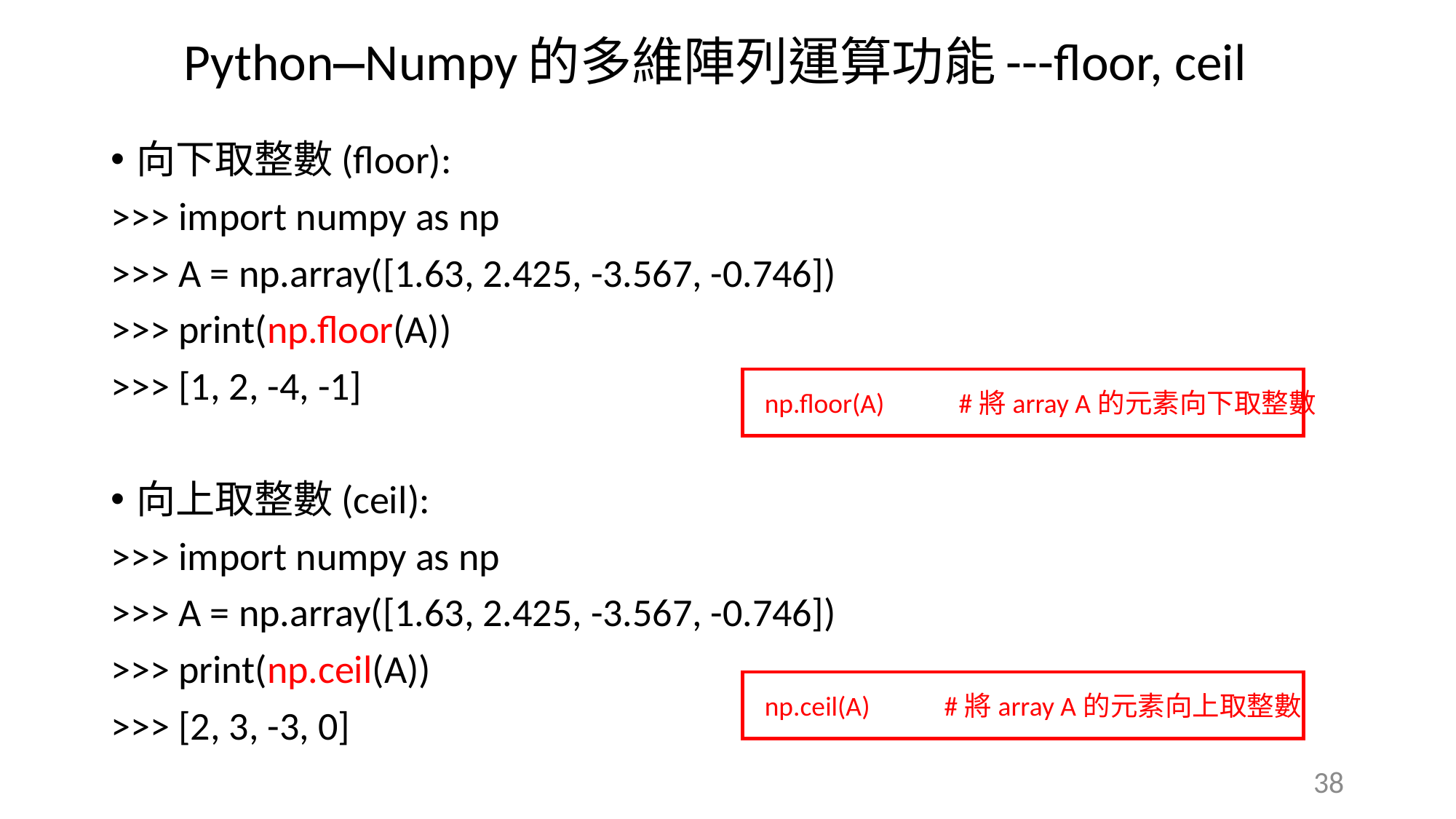

Python—Numpy的多維陣列運算功能---floor, ceil
向下取整數(floor):
>>> import numpy as np
>>> A = np.array([1.63, 2.425, -3.567, -0.746])
>>> print(np.floor(A))
>>> [1, 2, -4, -1]

向上取整數(ceil):
>>> import numpy as np
>>> A = np.array([1.63, 2.425, -3.567, -0.746])
>>> print(np.ceil(A))
>>> [2, 3, -3, 0]

np.floor(A)            #將array A的元素向下取整數

np.ceil(A)            #將array A的元素向上取整數
38